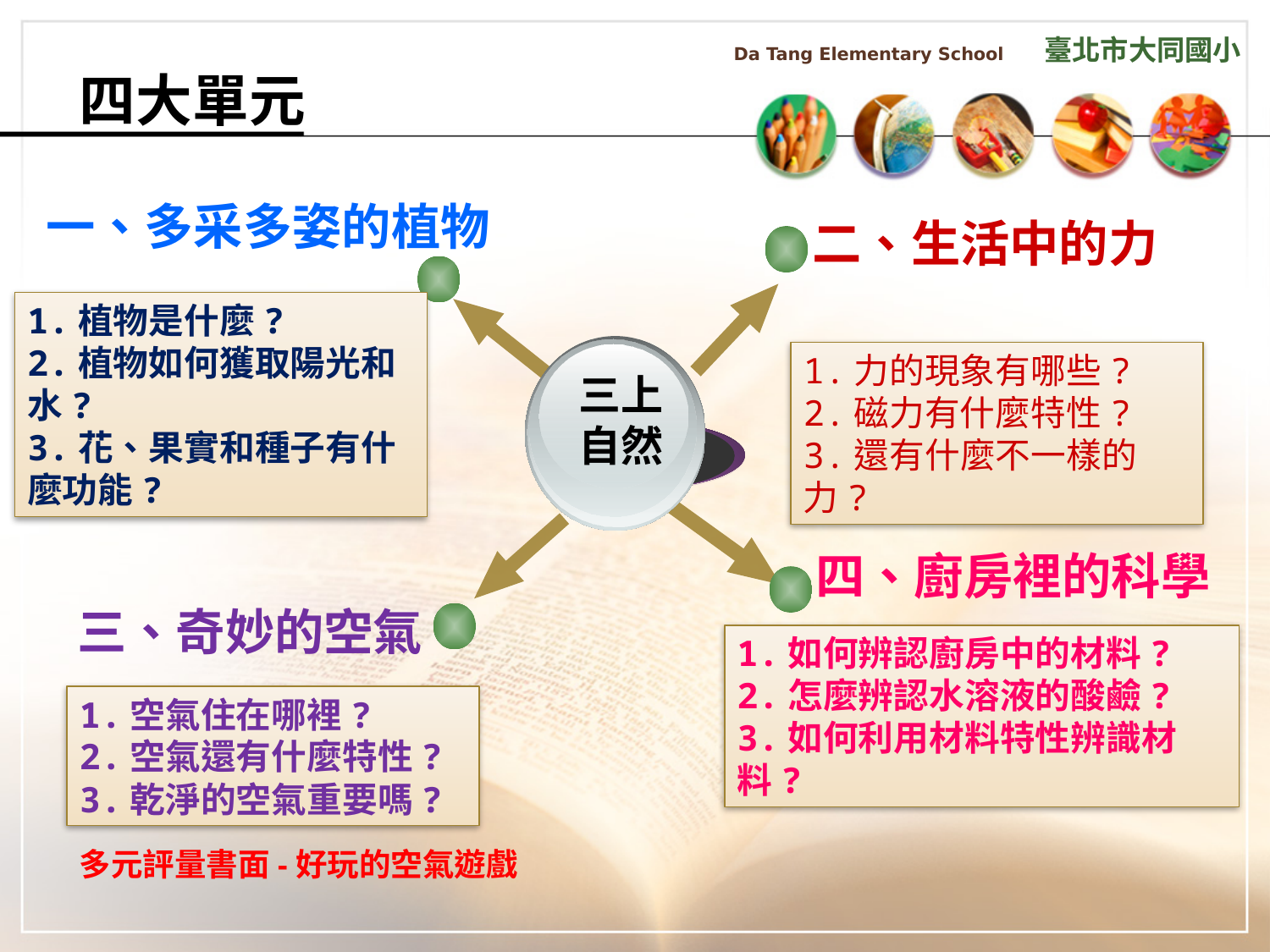

臺北市大同國小
Da Tang Elementary School
# 四大單元
一、多采多姿的植物
二、生活中的力

1.植物是什麼?
2.植物如何獲取陽光和水?
3.花、果實和種子有什麼功能?

1.力的現象有哪些?
2.磁力有什麼特性?
3.還有什麼不一樣的力?
三上自然

四、廚房裡的科學

三、奇妙的空氣

1.如何辨認廚房中的材料?
2.怎麼辨認水溶液的酸鹼?
3.如何利用材料特性辨識材料?
1.空氣住在哪裡?
2.空氣還有什麼特性?
3.乾淨的空氣重要嗎?
多元評量書面-好玩的空氣遊戲